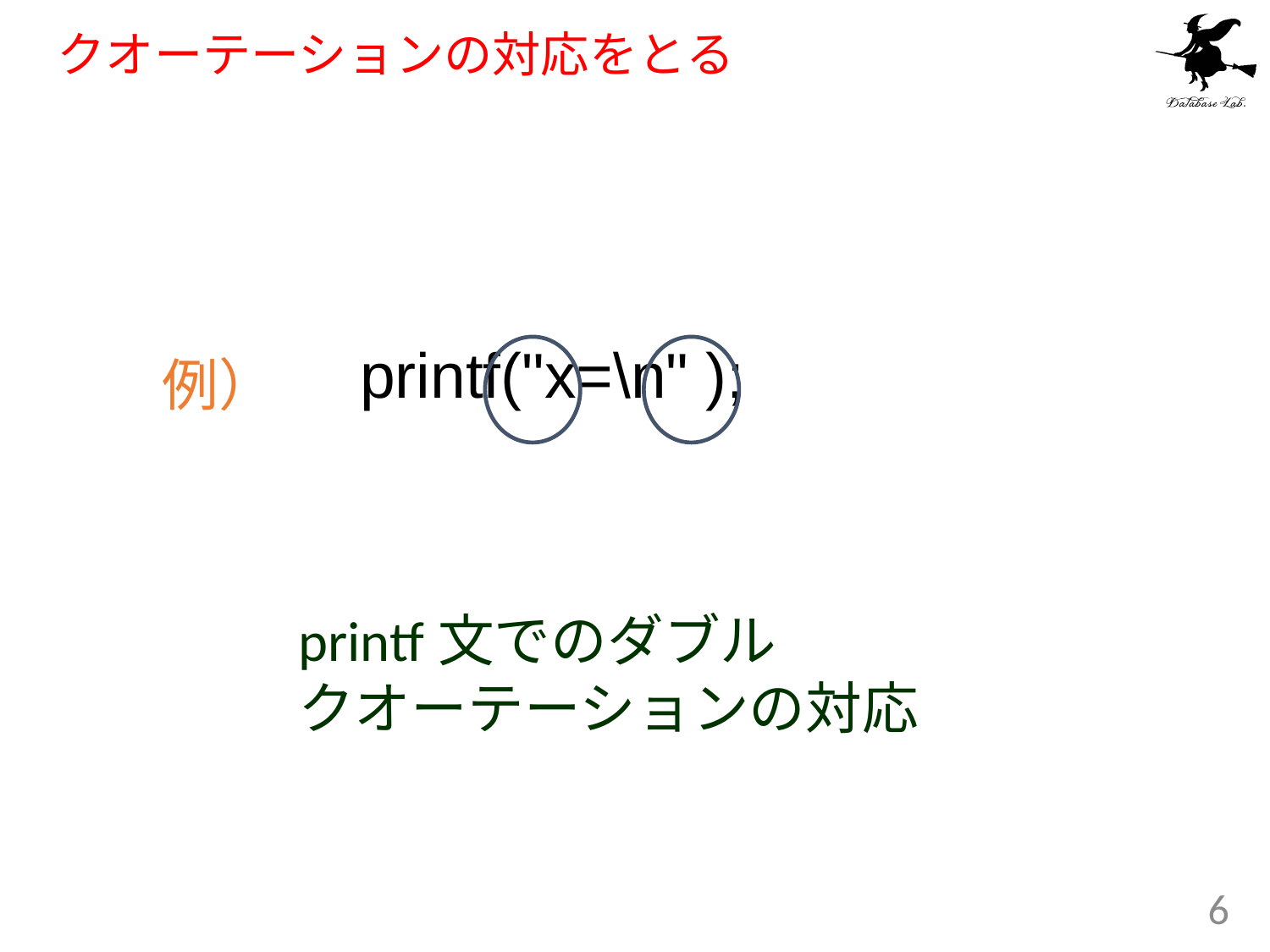

# クオーテーションの対応をとる

printf("x=\n" );

例）
printf文でのダブル
クオーテーションの対応
6